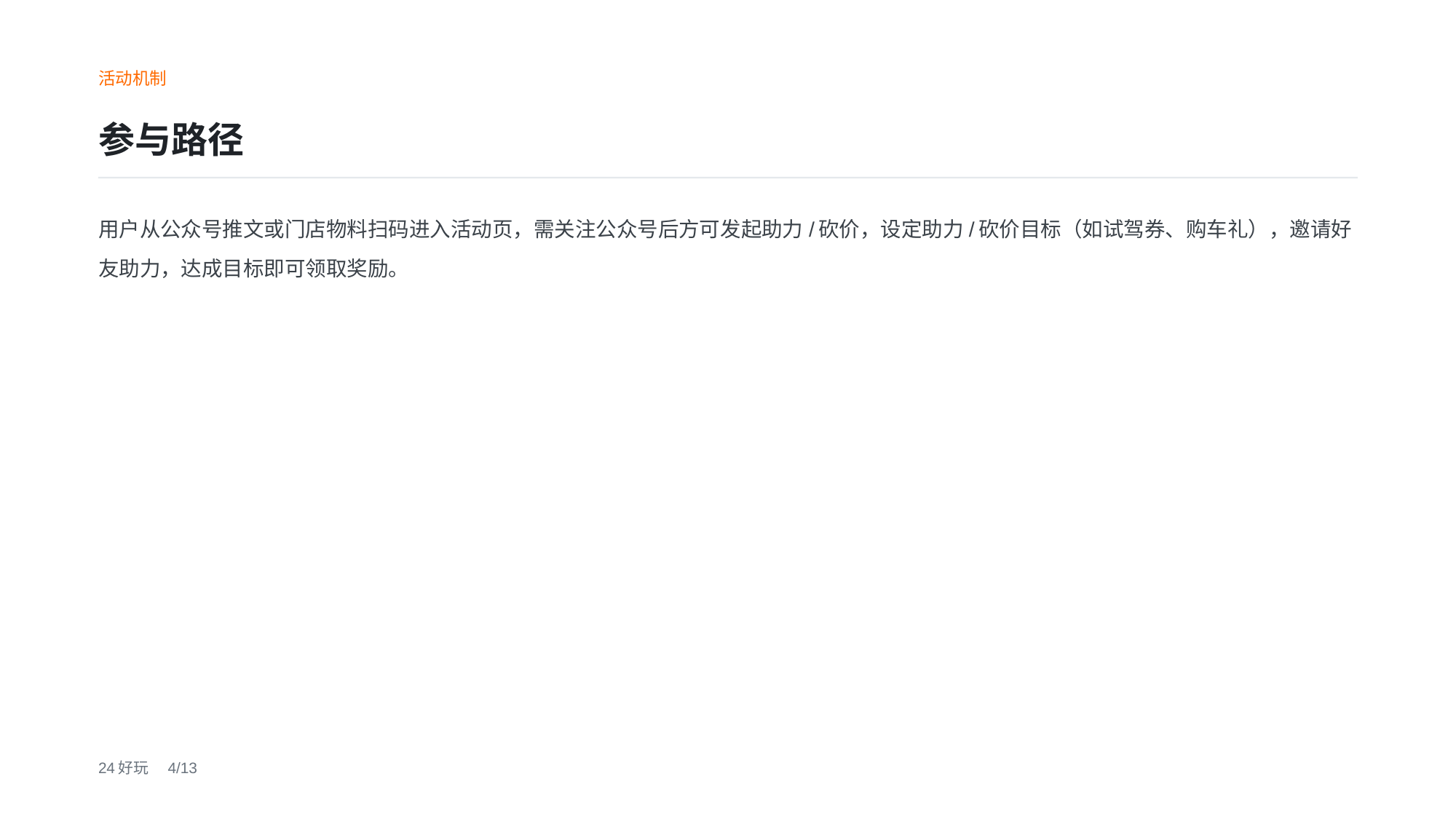

活动机制
参与路径

用户从公众号推文或门店物料扫码进入活动页，需关注公众号后方可发起助力/砍价，设定助力/砍价目标（如试驾券、购车礼），邀请好友助力，达成目标即可领取奖励。
24好玩　4/13